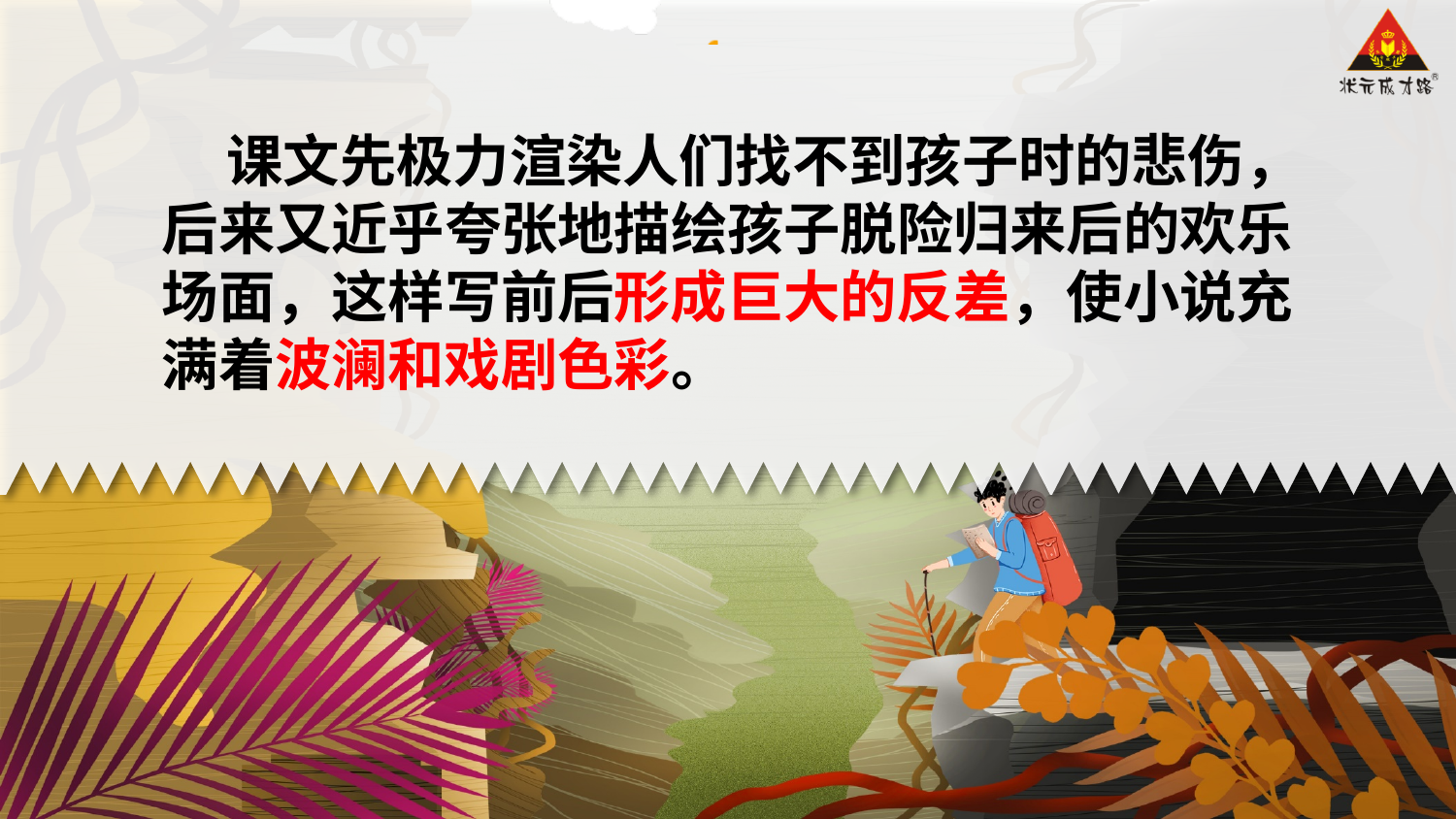

课文先极力渲染人们找不到孩子时的悲伤，后来又近乎夸张地描绘孩子脱险归来后的欢乐场面，这样写前后形成巨大的反差，使小说充满着波澜和戏剧色彩。